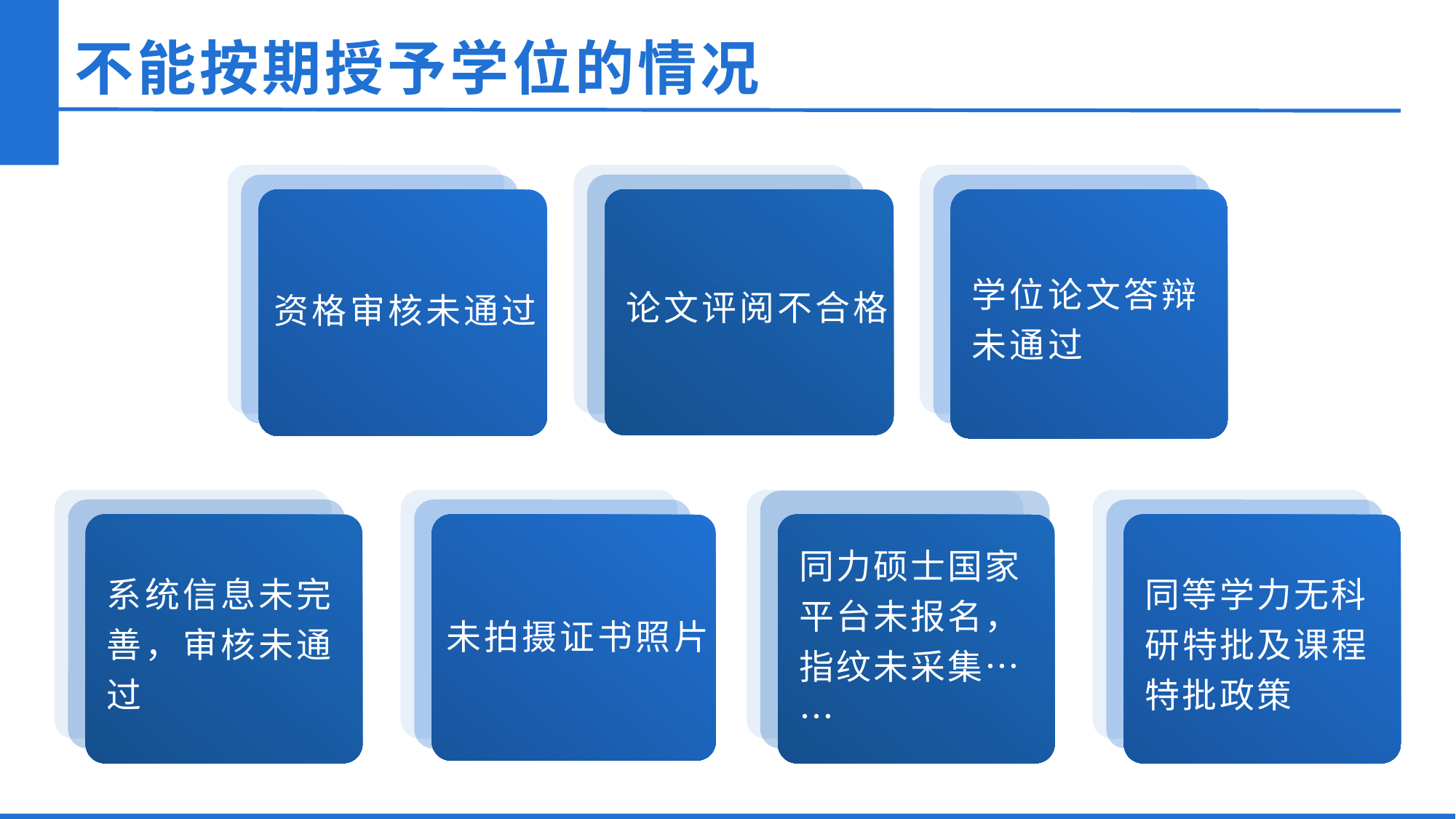

不能按期授予学位的情况

论文评阅不合格
学位论文答辩未通过
资格审核未通过

同力硕士国家平台未报名，指纹未采集……
系统信息未完善，审核未通过
未拍摄证书照片
同等学力无科研特批及课程特批政策